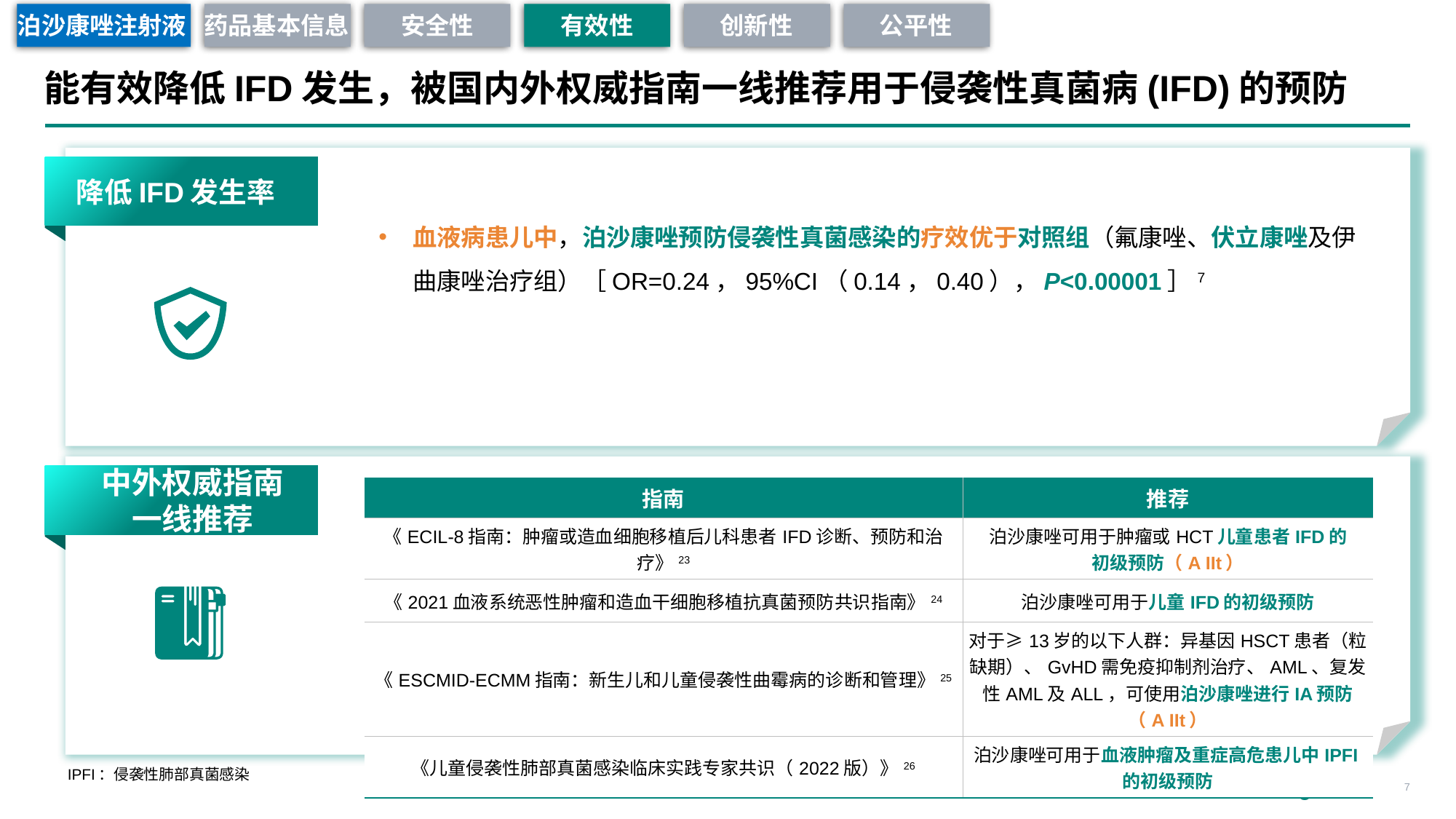

泊沙康唑注射液
药品基本信息
安全性
有效性
创新性
公平性
# 能有效降低IFD发生，被国内外权威指南一线推荐用于侵袭性真菌病(IFD)的预防

降低IFD发生率
血液病患儿中，泊沙康唑预防侵袭性真菌感染的疗效优于对照组（氟康唑、伏立康唑及伊曲康唑治疗组）［OR=0.24，95%CI（0.14，0.40），P<0.00001］7

中外权威指南
一线推荐
| 指南 | 推荐 |
| --- | --- |
| 《ECIL-8指南：肿瘤或造血细胞移植后儿科患者IFD诊断、预防和治疗》23 | 泊沙康唑可用于肿瘤或HCT儿童患者IFD的 初级预防（A IIt） |
| 《2021血液系统恶性肿瘤和造血干细胞移植抗真菌预防共识指南》24 | 泊沙康唑可用于儿童IFD的初级预防 |
| 《ESCMID-ECMM指南：新生儿和儿童侵袭性曲霉病的诊断和管理》25 | 对于≥13岁的以下人群：异基因HSCT患者（粒缺期）、GvHD需免疫抑制剂治疗、AML、复发性AML及ALL，可使用泊沙康唑进行IA预防（A IIt） |
| 《儿童侵袭性肺部真菌感染临床实践专家共识（2022版）》26 | 泊沙康唑可用于血液肿瘤及重症高危患儿中IPFI的初级预防 |

IPFI：侵袭性肺部真菌感染
7